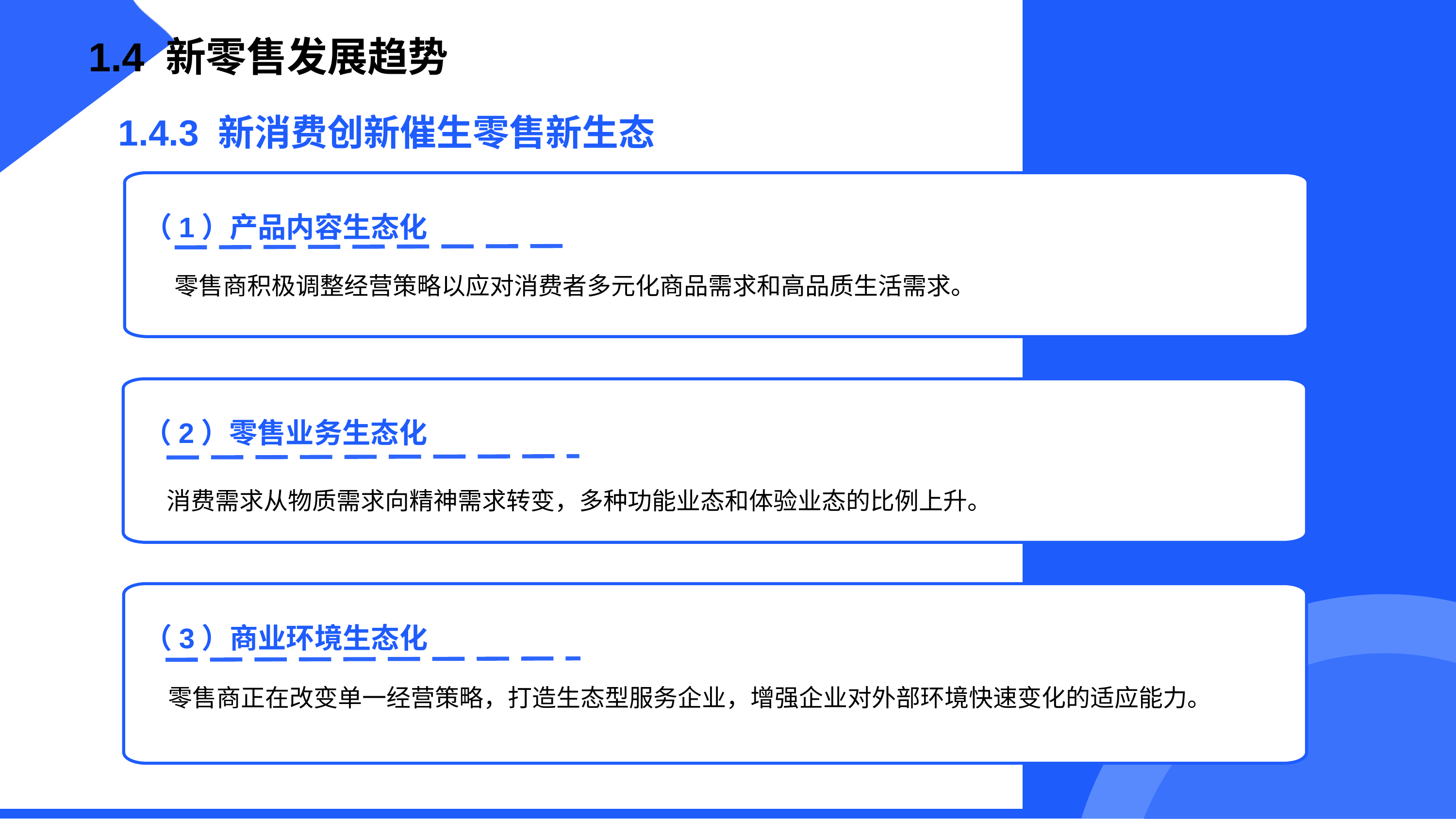

1.4 新零售发展趋势
1.4.3 新消费创新催生零售新生态

（1）产品内容生态化

零售商积极调整经营策略以应对消费者多元化商品需求和高品质生活需求。

（2）零售业务生态化

消费需求从物质需求向精神需求转变，多种功能业态和体验业态的比例上升。

（3）商业环境生态化

零售商正在改变单一经营策略，打造生态型服务企业，增强企业对外部环境快速变化的适应能力。